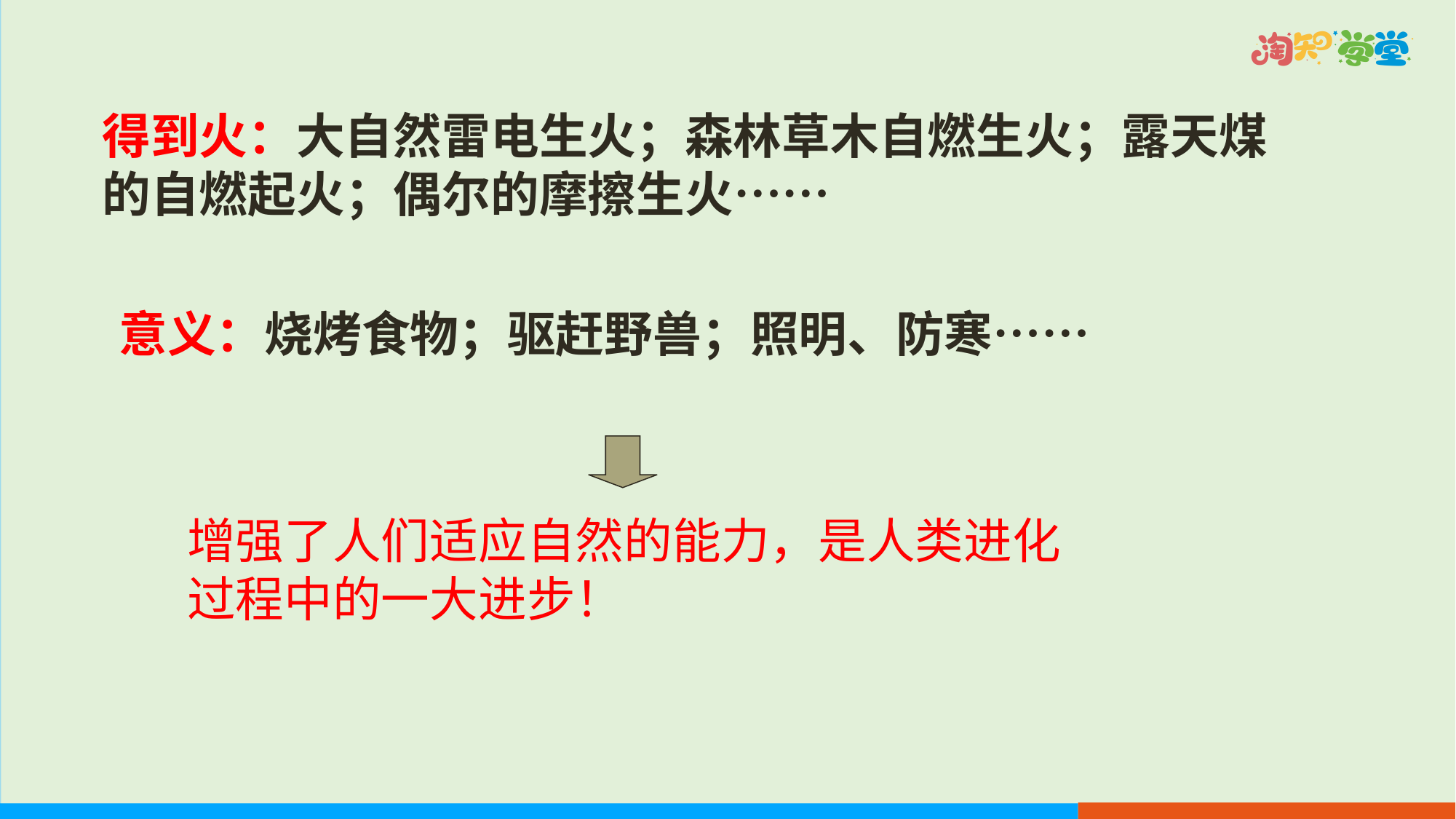

得到火：大自然雷电生火；森林草木自燃生火；露天煤的自燃起火；偶尔的摩擦生火……
意义：烧烤食物；驱赶野兽；照明、防寒……

增强了人们适应自然的能力，是人类进化过程中的一大进步！